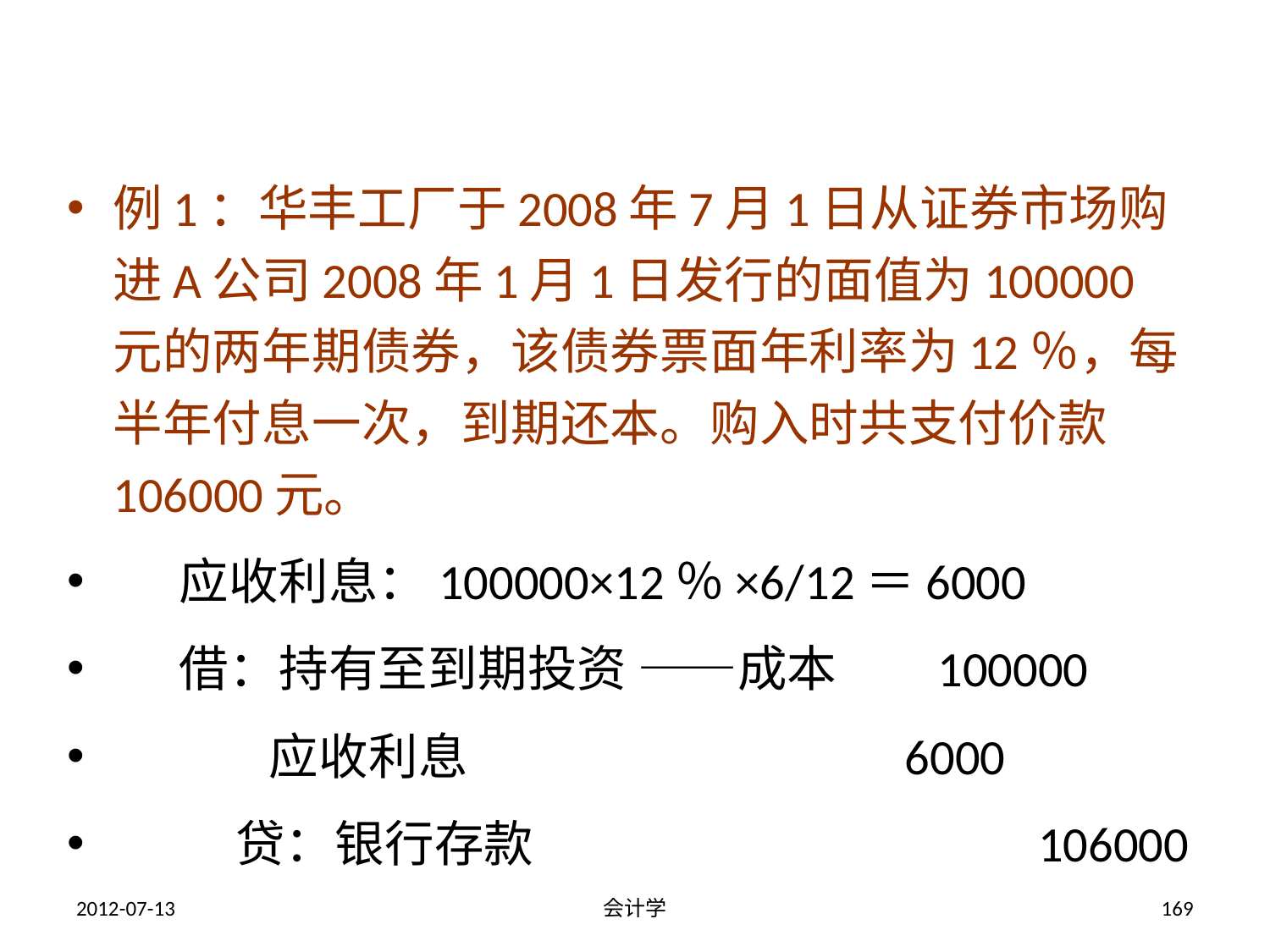

例1：华丰工厂于2008年7月1日从证券市场购进A公司2008年1月1日发行的面值为100000元的两年期债券，该债券票面年利率为12％，每半年付息一次，到期还本。购入时共支付价款106000元。
     应收利息：100000×12％×6/12＝6000
     借：持有至到期投资 ——成本        100000
             应收利息                                      6000
          贷：银行存款                                            106000

2012-07-13
会计学
169